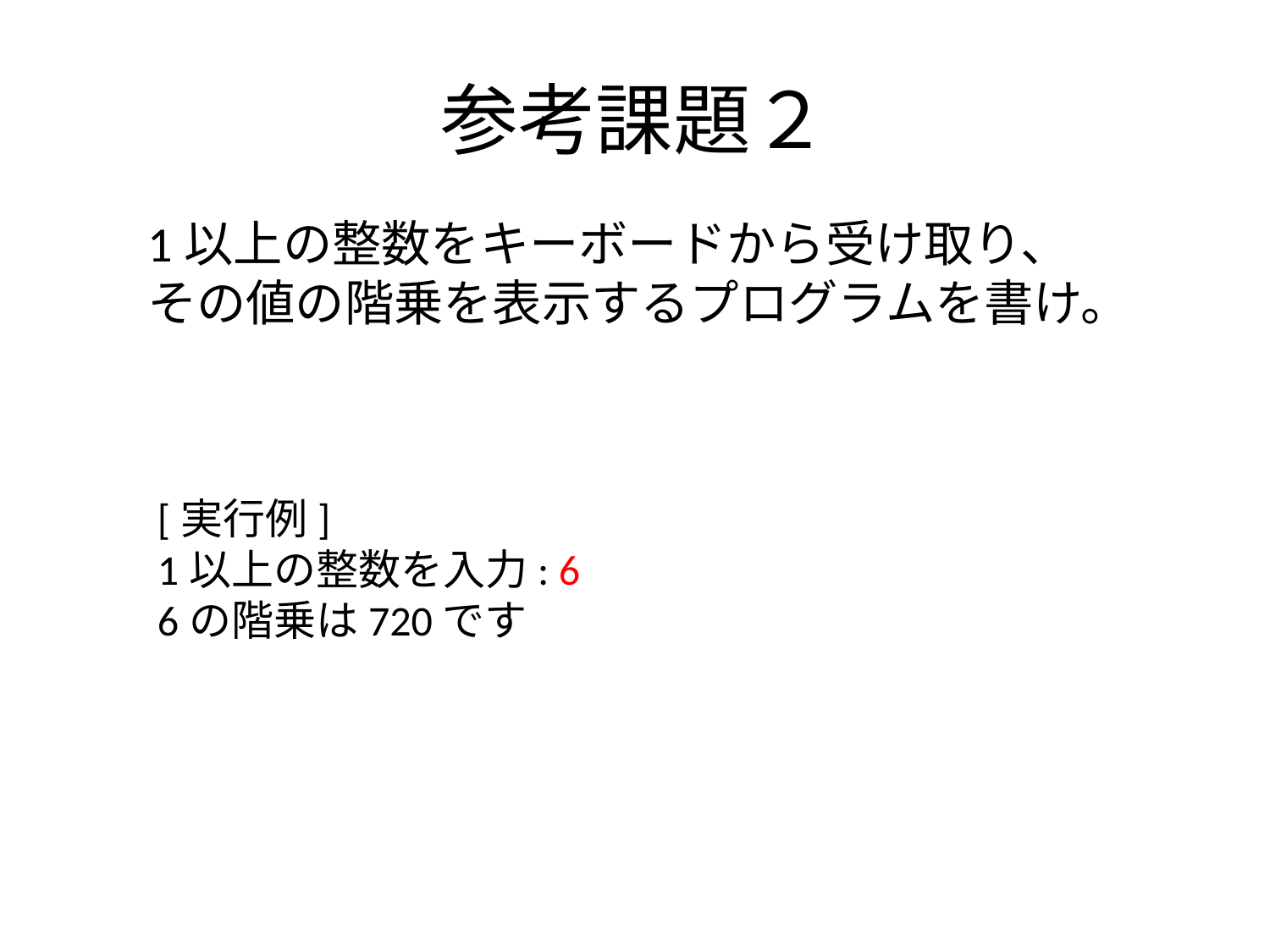

# 参考課題２
1以上の整数をキーボードから受け取り、その値の階乗を表示するプログラムを書け。
[実行例]
1以上の整数を入力: 6
6の階乗は720です